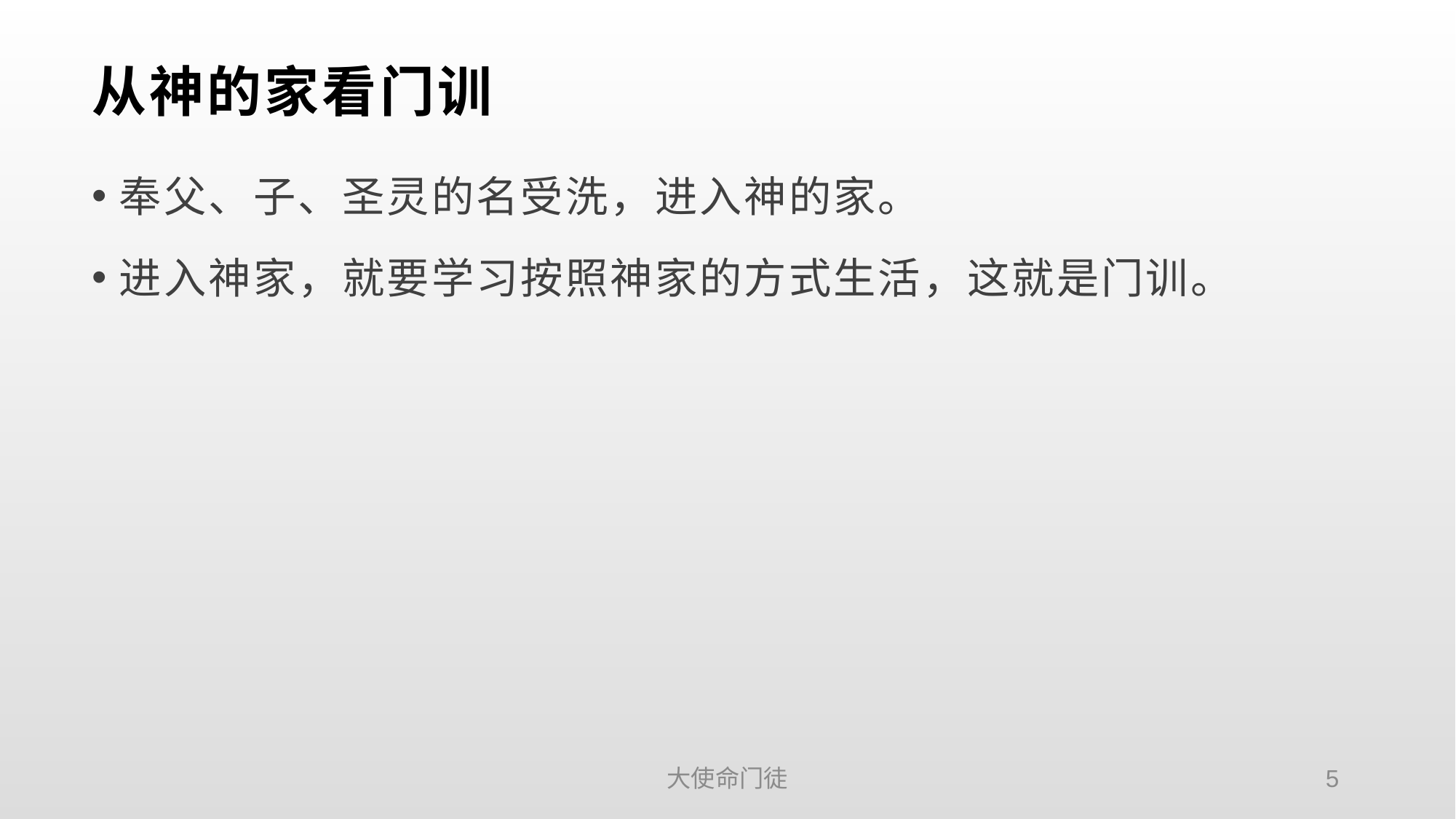

# 从神的家看门训
奉父、子、圣灵的名受洗，进入神的家。
进入神家，就要学习按照神家的方式生活，这就是门训。
大使命门徒
5